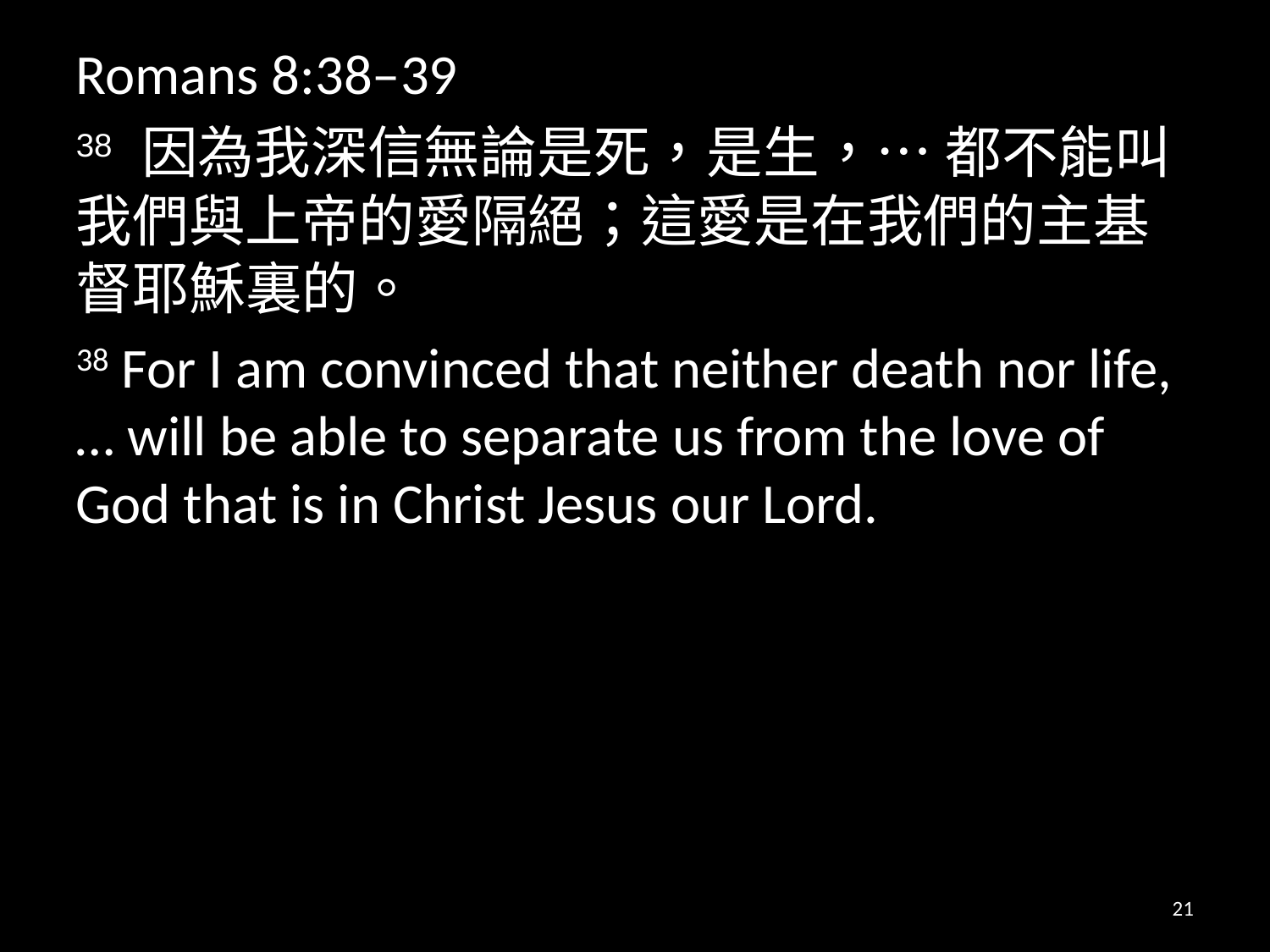

Romans 8:38–39
38 因為我深信無論是死，是生，… 都不能叫我們與上帝的愛隔絕；這愛是在我們的主基督耶穌裏的。
38 For I am convinced that neither death nor life, … will be able to separate us from the love of God that is in Christ Jesus our Lord.

21